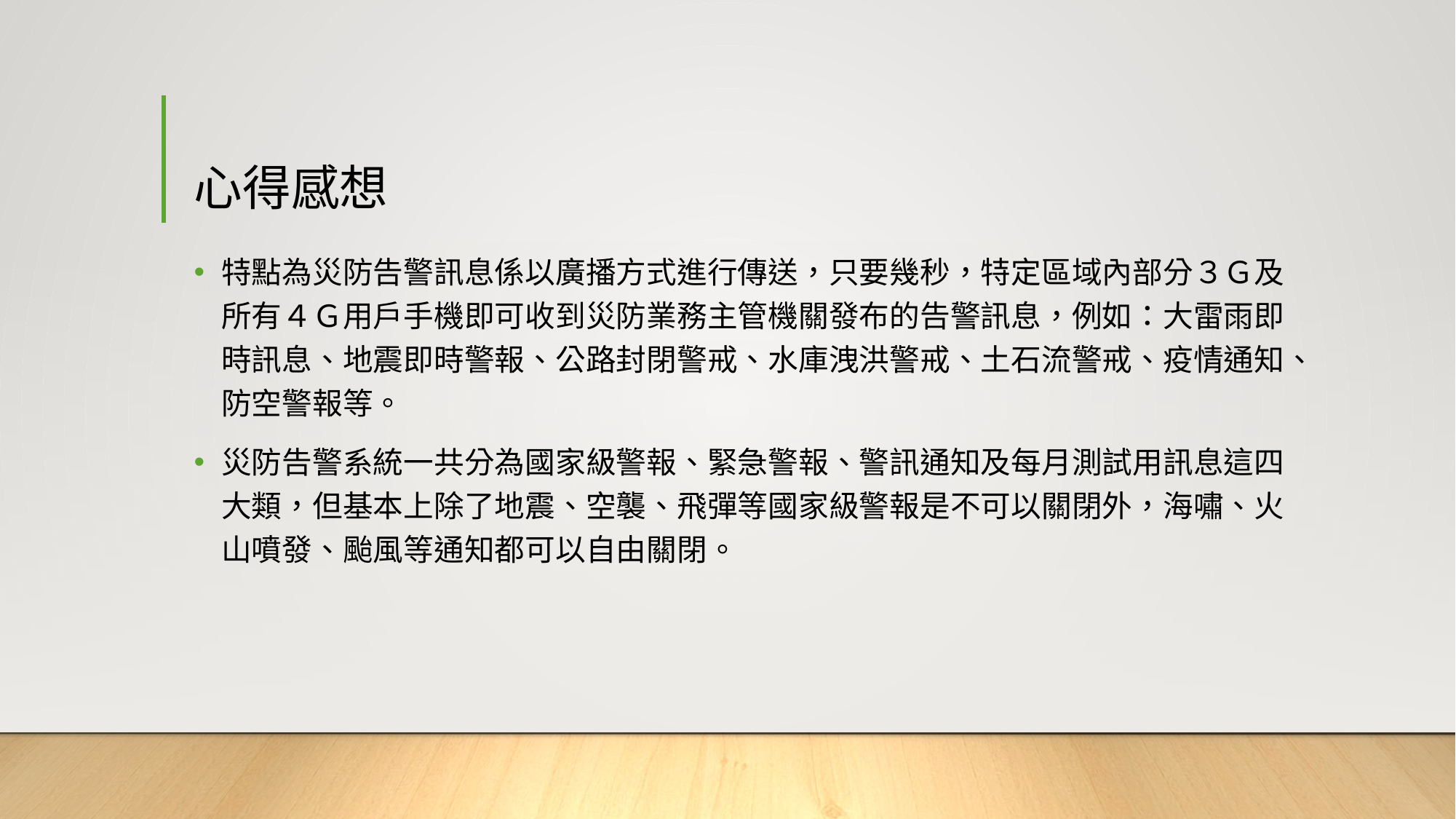

# 心得感想
特點為災防告警訊息係以廣播方式進行傳送，只要幾秒，特定區域內部分３Ｇ及所有４Ｇ用戶手機即可收到災防業務主管機關發布的告警訊息，例如：大雷雨即時訊息、地震即時警報、公路封閉警戒、水庫洩洪警戒、土石流警戒、疫情通知、防空警報等。
災防告警系統一共分為國家級警報、緊急警報、警訊通知及每月測試用訊息這四大類，但基本上除了地震、空襲、飛彈等國家級警報是不可以關閉外，海嘯、火山噴發、颱風等通知都可以自由關閉。